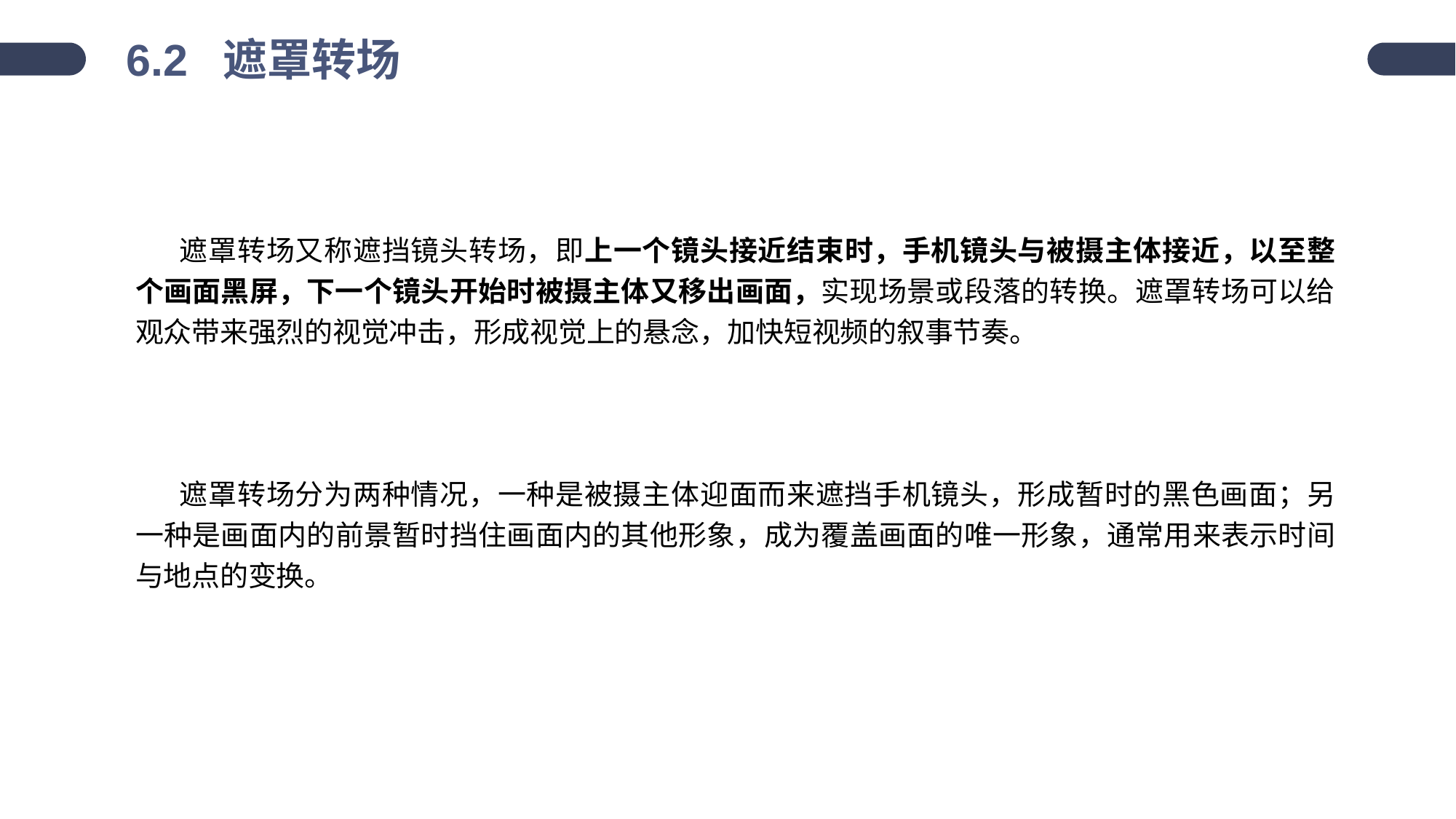

6.2  遮罩转场

遮罩转场又称遮挡镜头转场，即上一个镜头接近结束时，手机镜头与被摄主体接近，以至整个画面黑屏，下一个镜头开始时被摄主体又移出画面，实现场景或段落的转换。遮罩转场可以给观众带来强烈的视觉冲击，形成视觉上的悬念，加快短视频的叙事节奏。

遮罩转场分为两种情况，一种是被摄主体迎面而来遮挡手机镜头，形成暂时的黑色画面；另一种是画面内的前景暂时挡住画面内的其他形象，成为覆盖画面的唯一形象，通常用来表示时间与地点的变换。